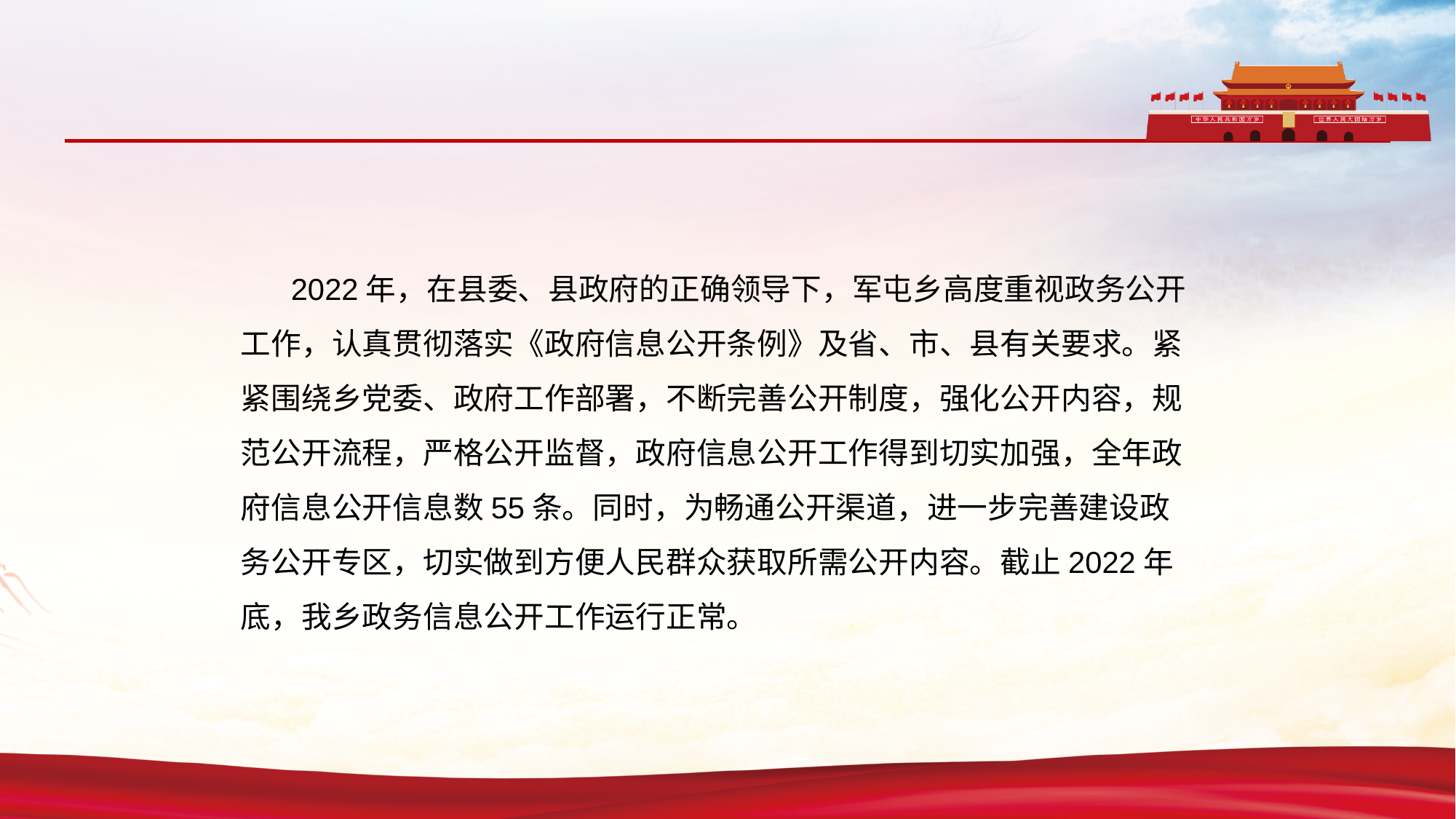

2022年，在县委、县政府的正确领导下，军屯乡高度重视政务公开工作，认真贯彻落实《政府信息公开条例》及省、市、县有关要求。紧紧围绕乡党委、政府工作部署，不断完善公开制度，强化公开内容，规范公开流程，严格公开监督，政府信息公开工作得到切实加强，全年政府信息公开信息数55条。同时，为畅通公开渠道，进一步完善建设政务公开专区，切实做到方便人民群众获取所需公开内容。截止2022年底，我乡政务信息公开工作运行正常。